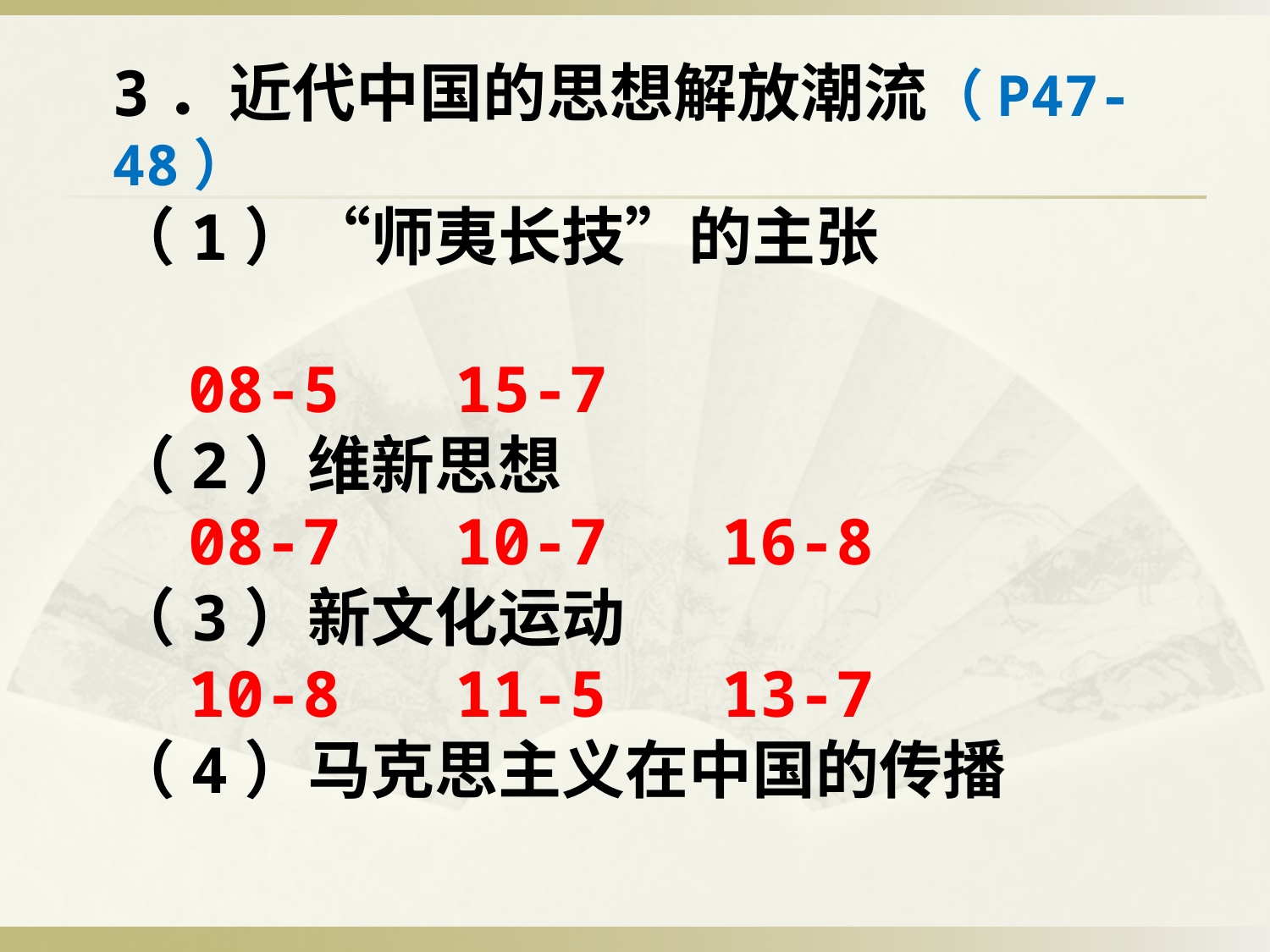

3．近代中国的思想解放潮流（P47-48）
（1）“师夷长技”的主张
  08-5   15-7
（2）维新思想
  08-7   10-7   16-8
（3）新文化运动
  10-8   11-5   13-7
（4）马克思主义在中国的传播